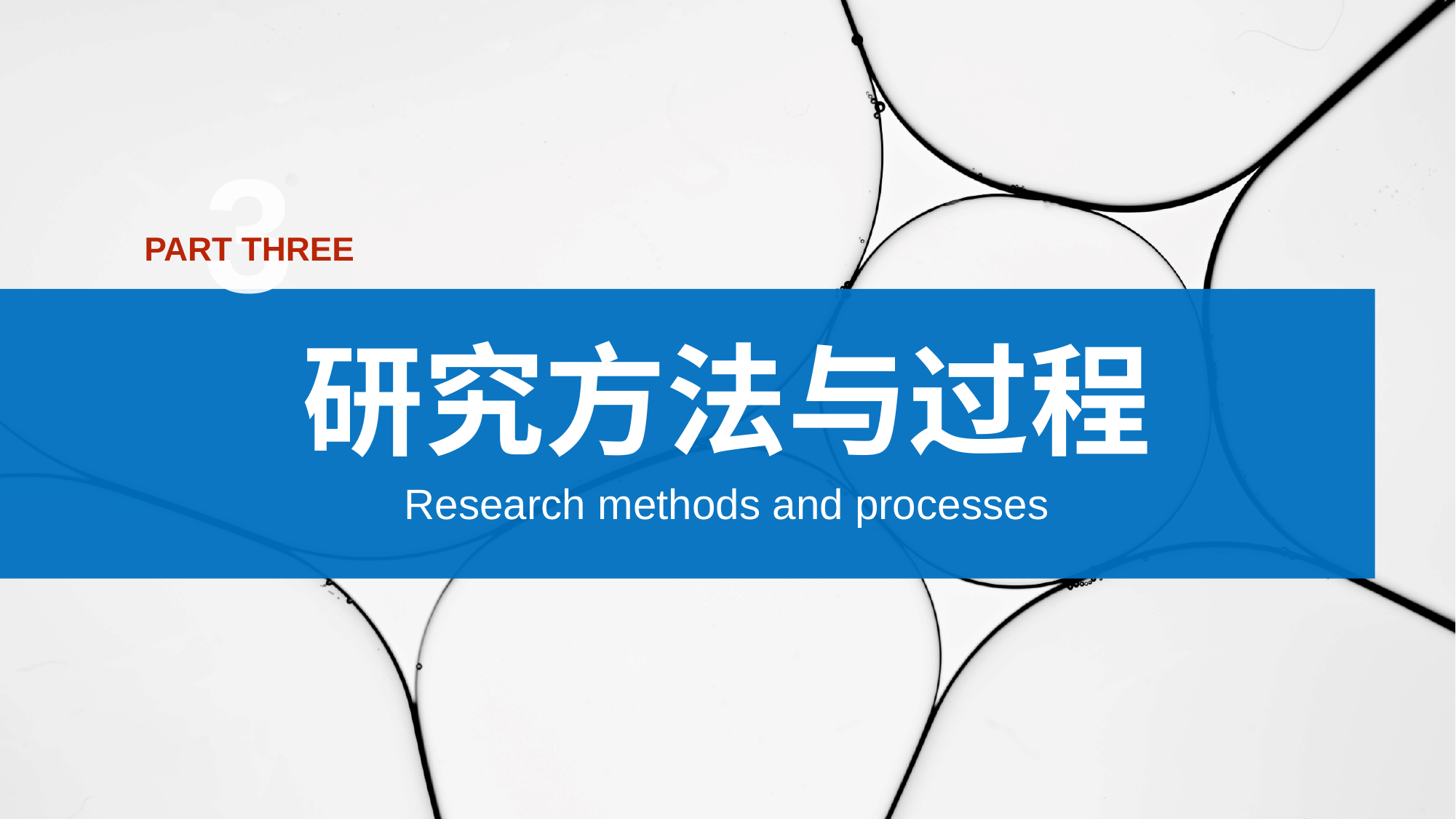

3
PART THREE
研究方法与过程
Research methods and processes